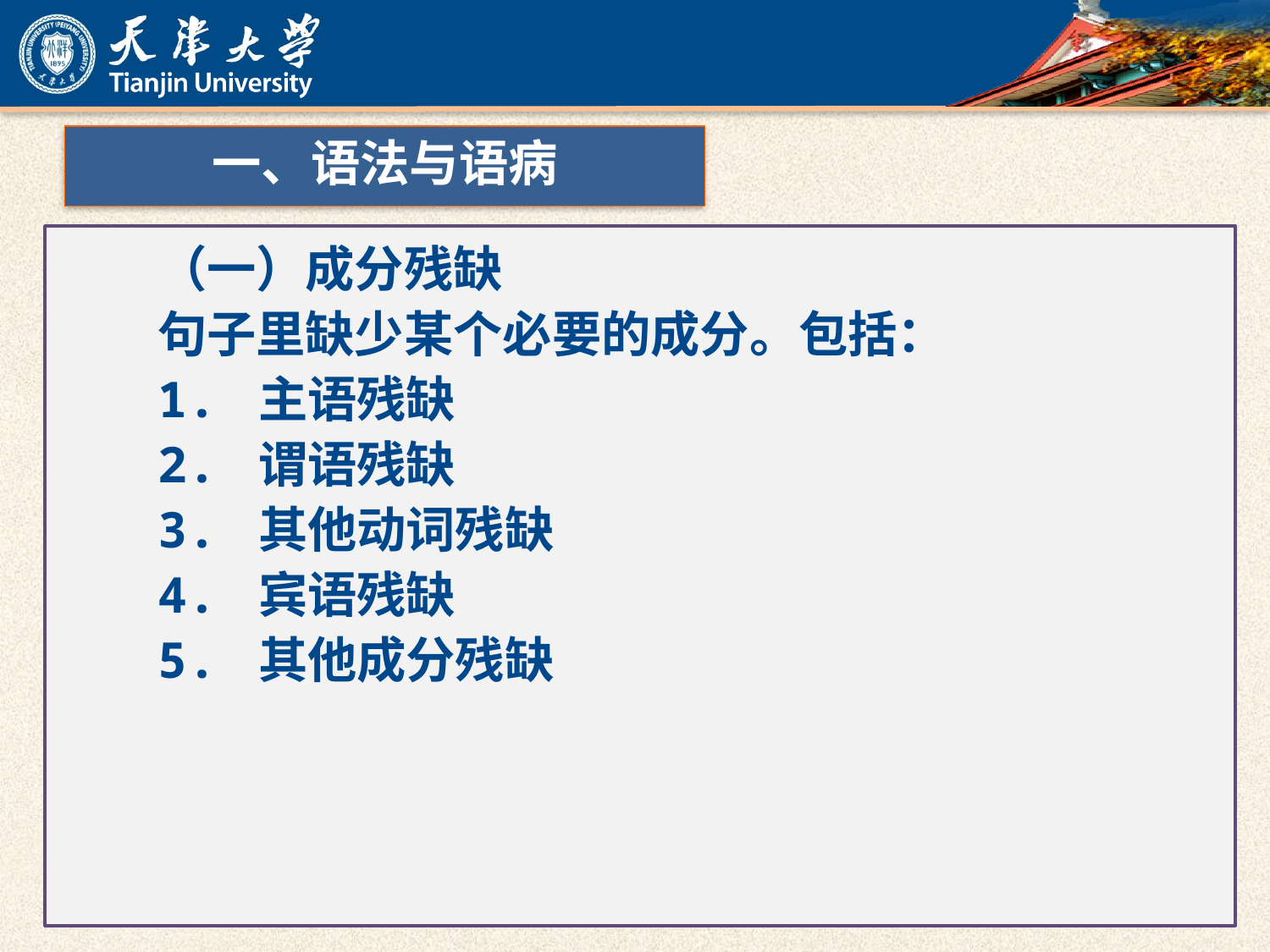

一、语法与语病
（一）成分残缺
句子里缺少某个必要的成分。包括：
1. 主语残缺
2. 谓语残缺
3. 其他动词残缺
4. 宾语残缺
5. 其他成分残缺